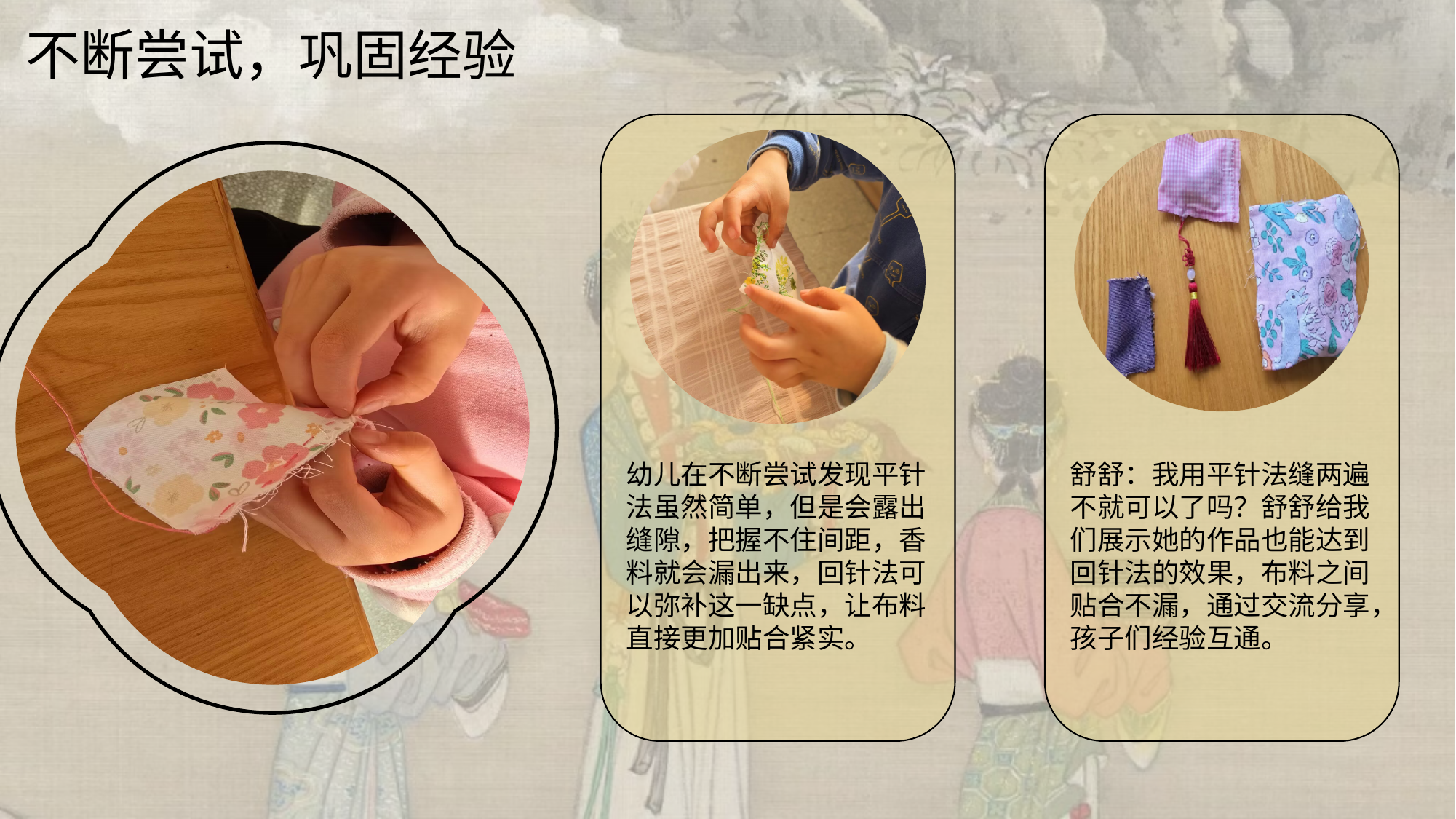

不断尝试，巩固经验

幼儿在不断尝试发现平针法虽然简单，但是会露出缝隙，把握不住间距，香料就会漏出来，回针法可以弥补这一缺点，让布料直接更加贴合紧实。
舒舒：我用平针法缝两遍不就可以了吗？舒舒给我们展示她的作品也能达到回针法的效果，布料之间贴合不漏，通过交流分享，孩子们经验互通。